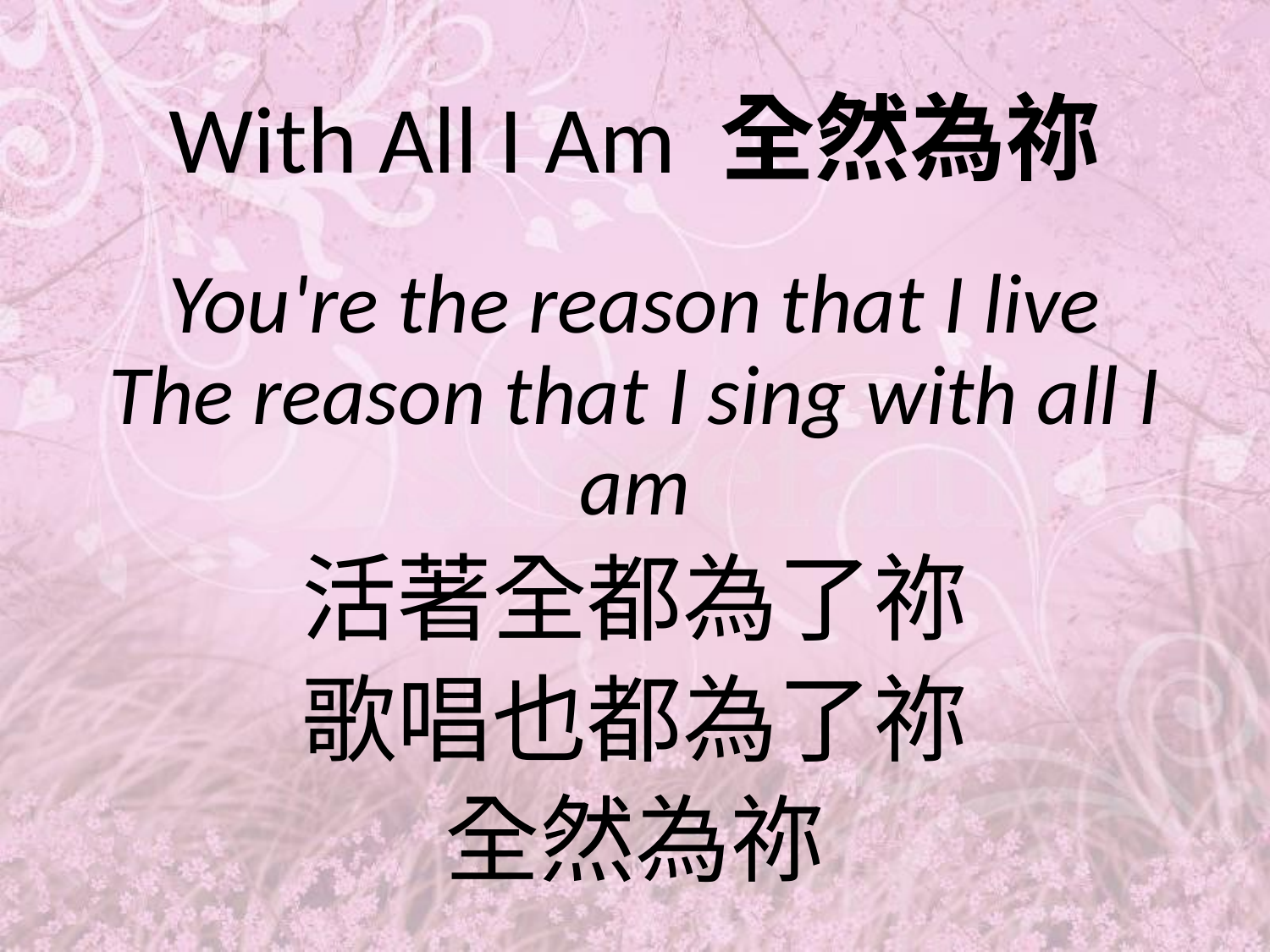

# With All I Am 全然為祢
You're the reason that I live
The reason that I sing with all I am
活著全都為了祢
歌唱也都為了祢
全然為祢